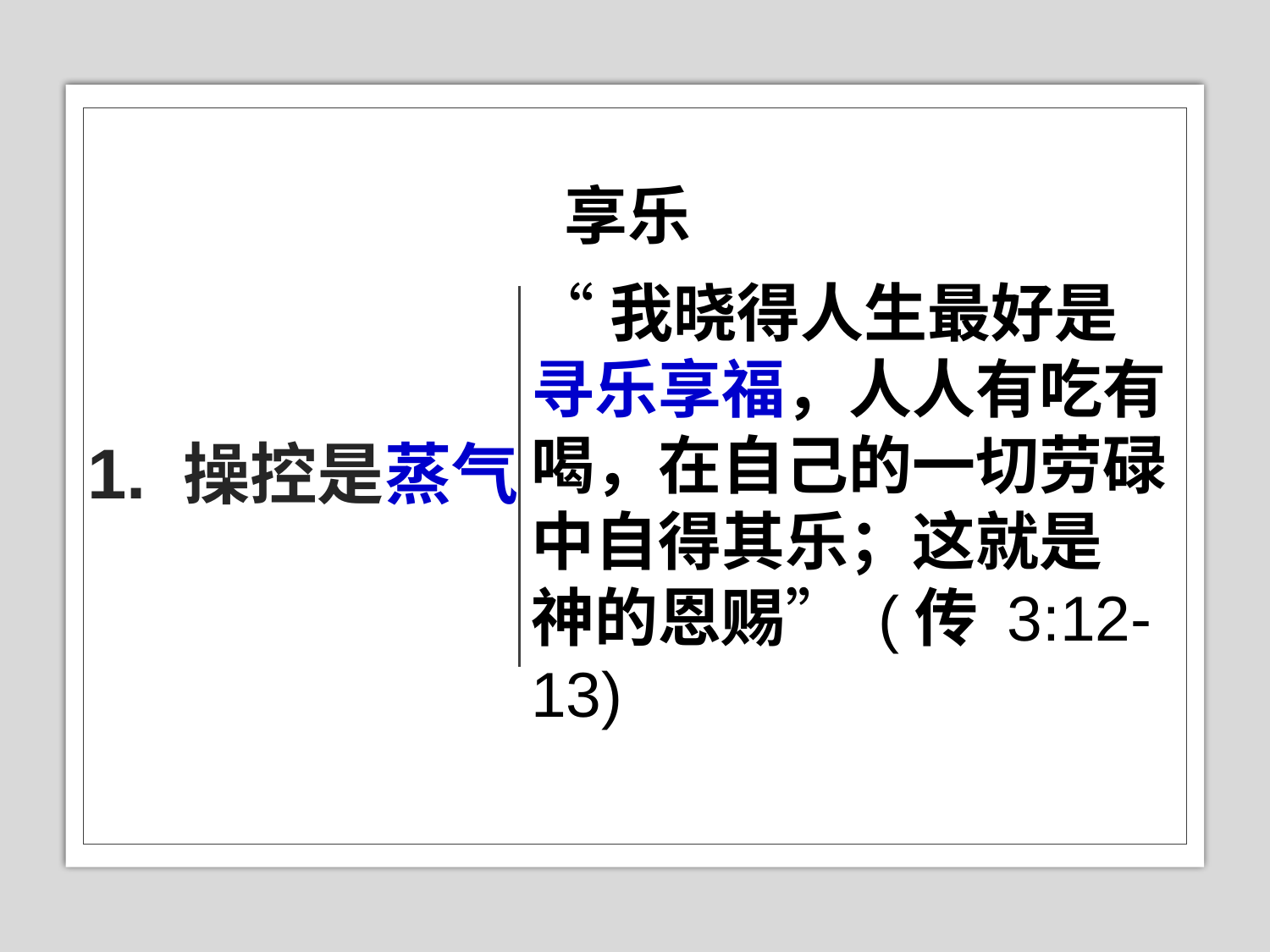

享乐
# 1. 操控是蒸气
“我晓得人生最好是寻乐享福，人人有吃有喝，在自己的一切劳碌中自得其乐；这就是 神的恩赐” (传 3:12-13)